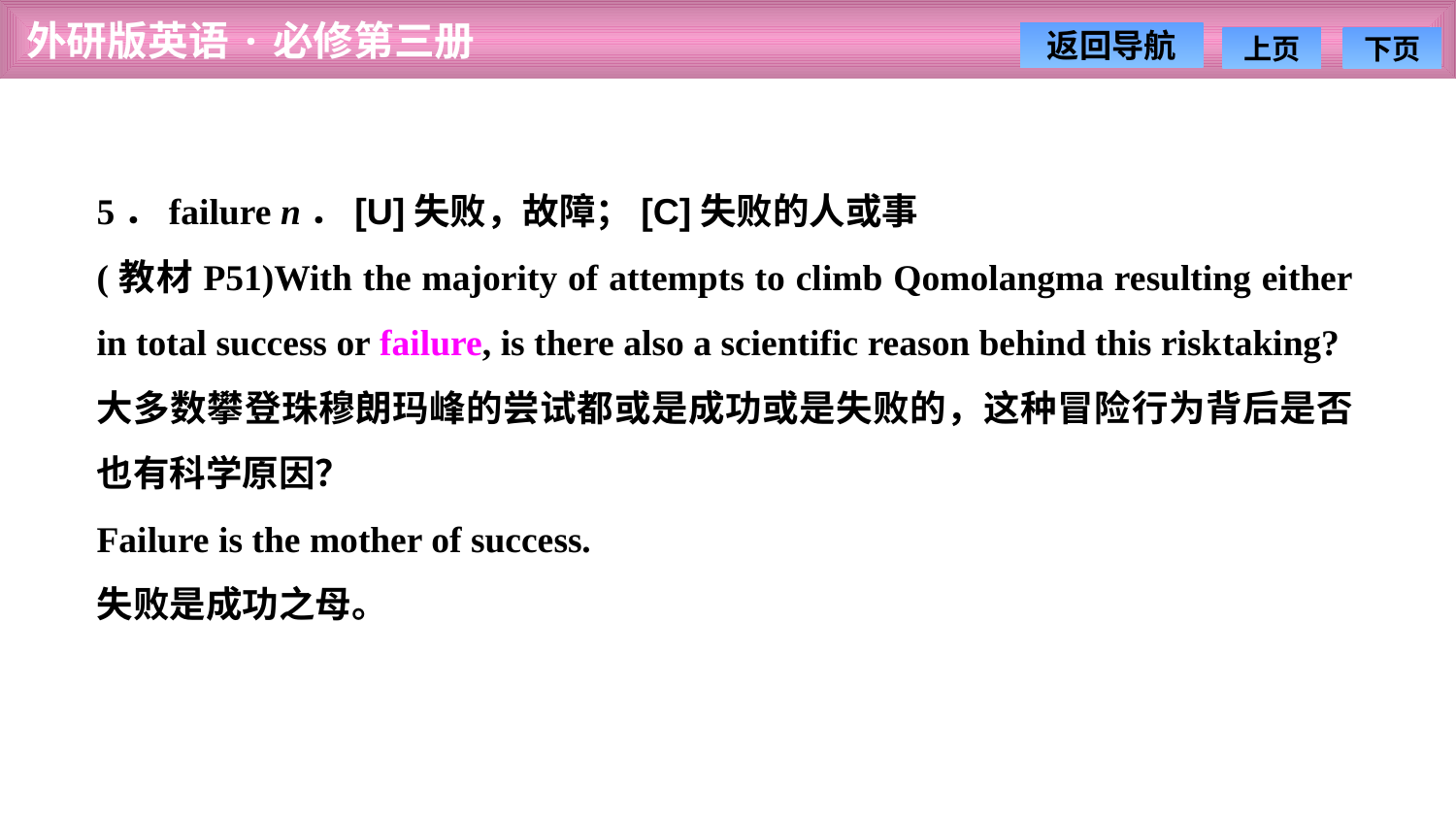

5．failure n．[U]失败，故障；[C]失败的人或事
(教材P51)With the majority of attempts to climb Qomolangma resulting either in total success or failure, is there also a scientific reason behind this risk­taking?
大多数攀登珠穆朗玛峰的尝试都或是成功或是失败的，这种冒险行为背后是否也有科学原因？
Failure is the mother of success.
失败是成功之母。